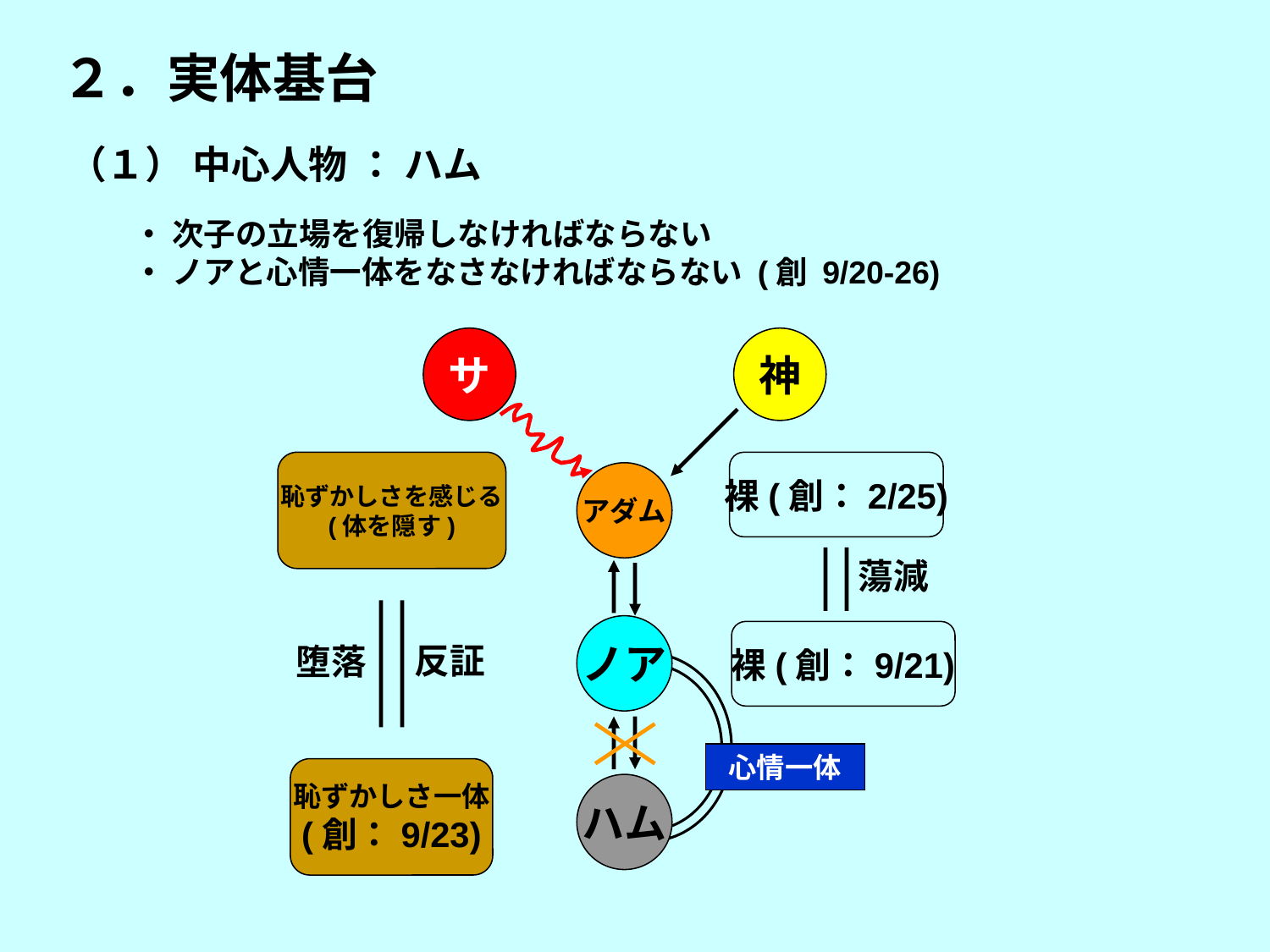

２．実体基台
（１） 中心人物 ： ハム
・ 次子の立場を復帰しなければならない
・ ノアと心情一体をなさなければならない (創 9/20-26)
サ
神

恥ずかしさを感じる
(体を隠す)
裸(創：2/25)
アダム

蕩減

ノア
裸(創：9/21)

反証
堕落

心情一体
恥ずかしさ一体
(創：9/23)
ハム